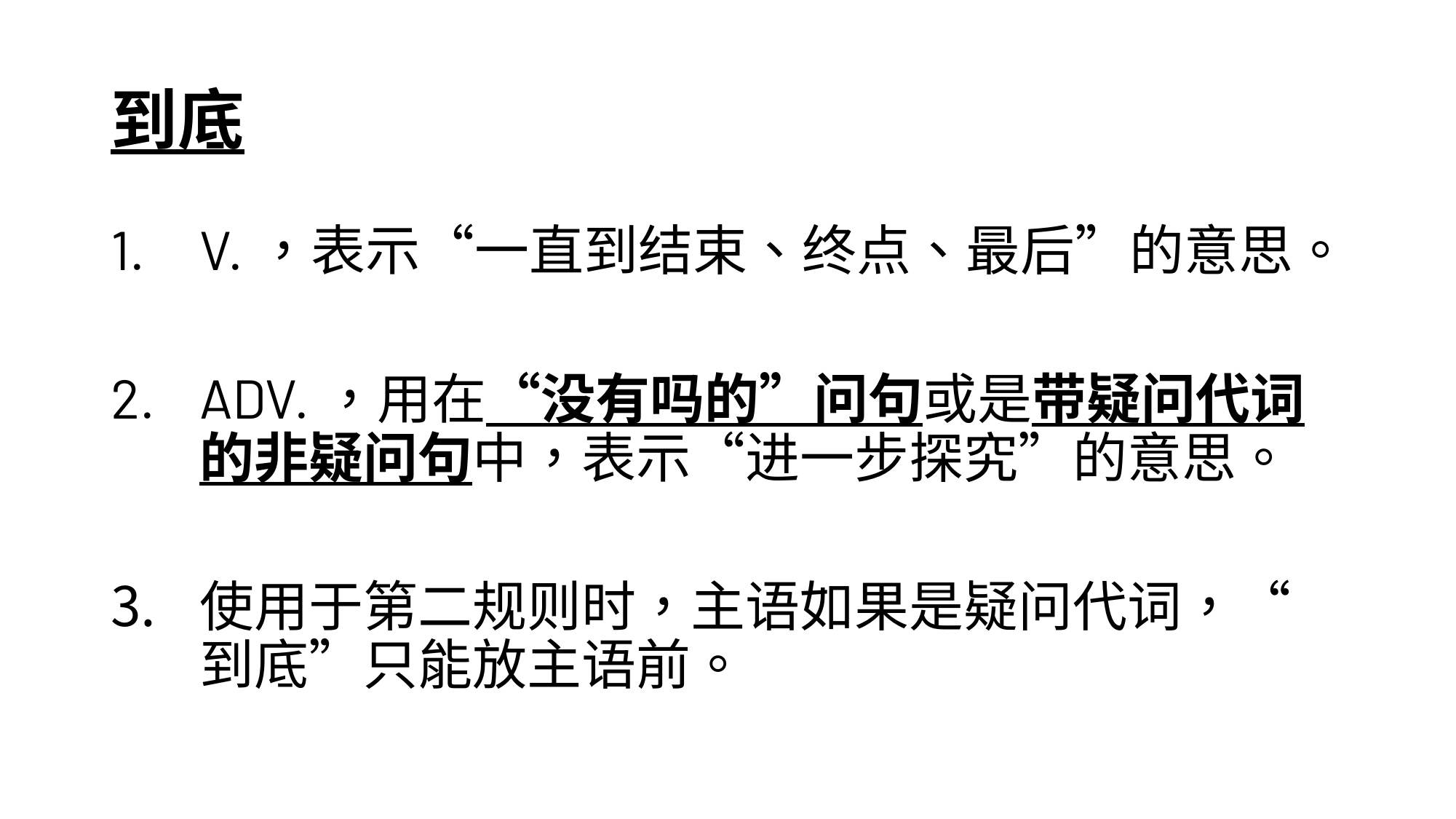

# 到底
V.，表示“一直到结束、终点、最后”的意思。

ADV.，用在“没有吗的”问句或是带疑问代词的非疑问句中，表示“进一步探究”的意思。

使用于第二规则时，主语如果是疑问代词，“到底”只能放主语前。